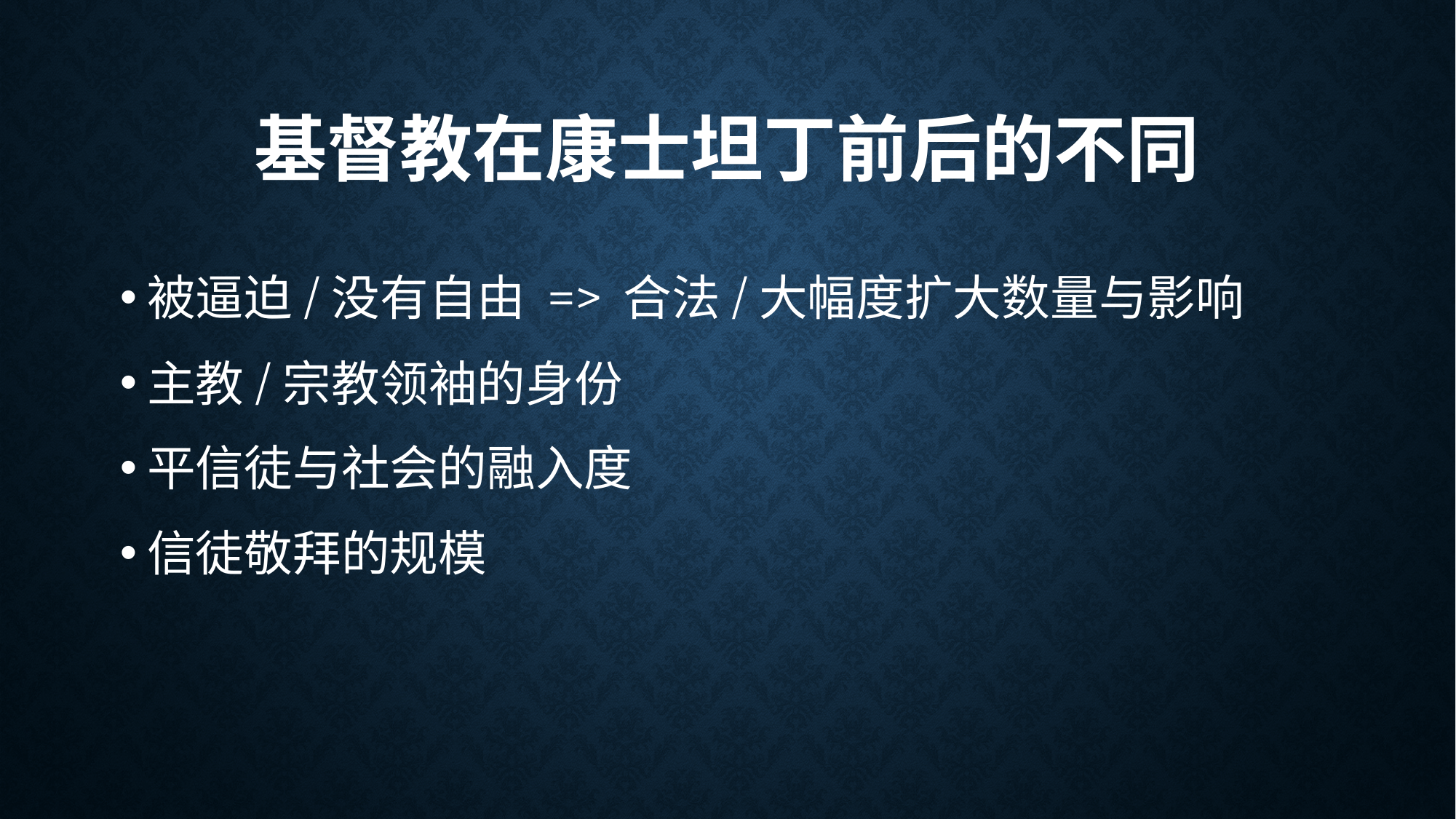

# 基督教在康士坦丁前后的不同
被逼迫/没有自由 => 合法/大幅度扩大数量与影响
主教/宗教领袖的身份
平信徒与社会的融入度
信徒敬拜的规模